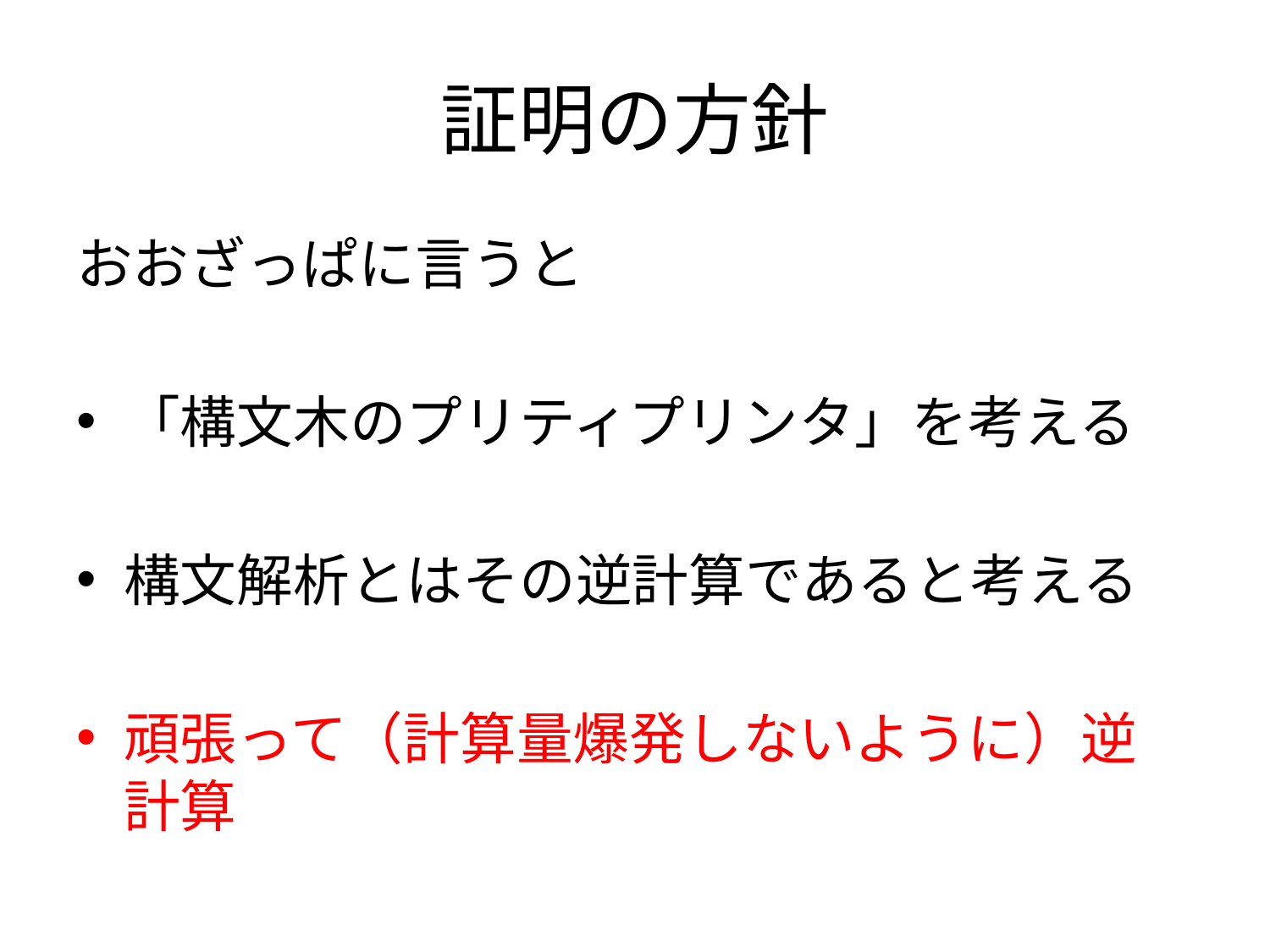

# 証明の方針
おおざっぱに言うと

「構文木のプリティプリンタ」を考える

構文解析とはその逆計算であると考える

頑張って（計算量爆発しないように）逆計算